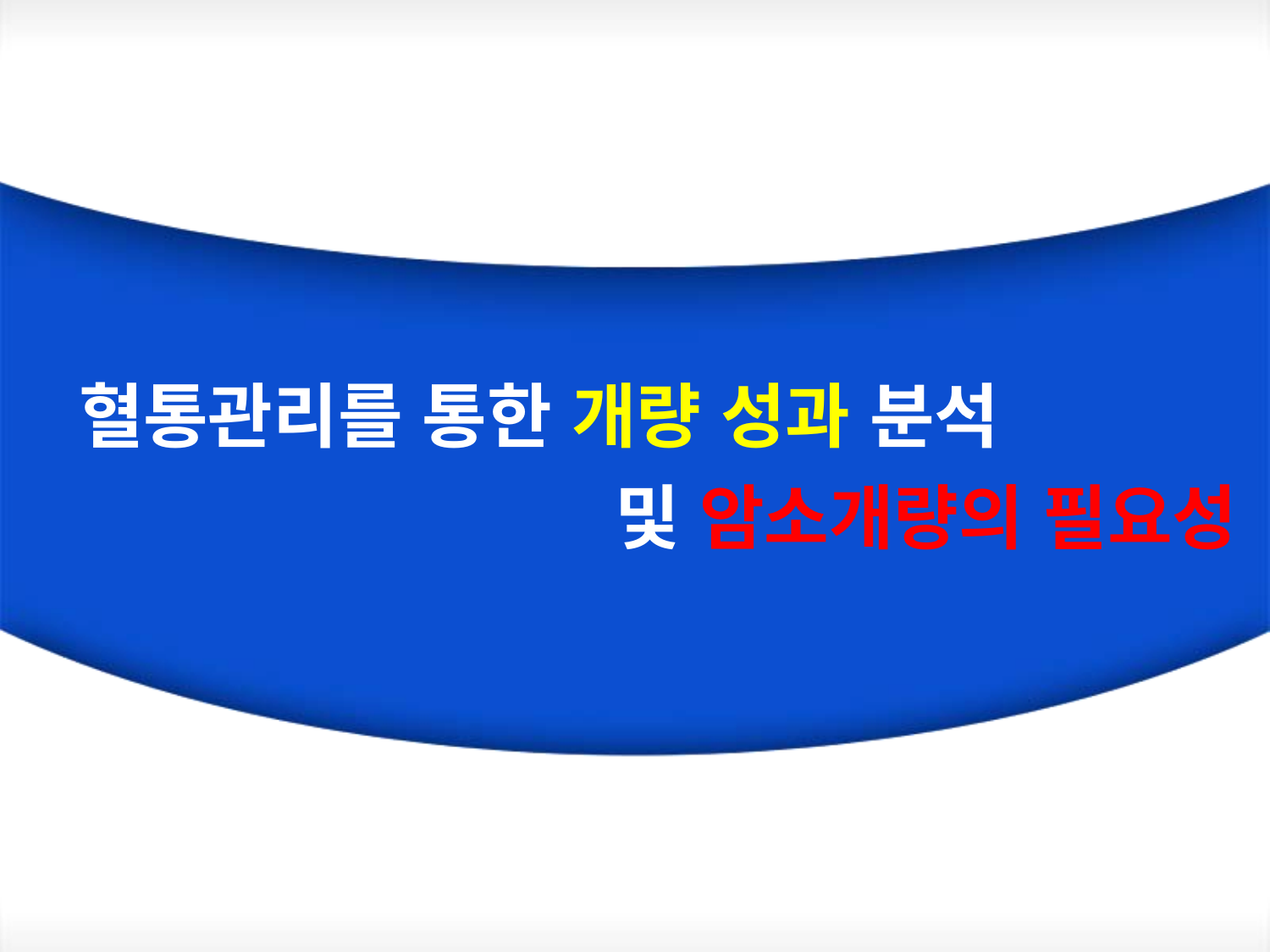

혈통관리를 통한 개량 성과 분석
                       및 암소개량의 필요성